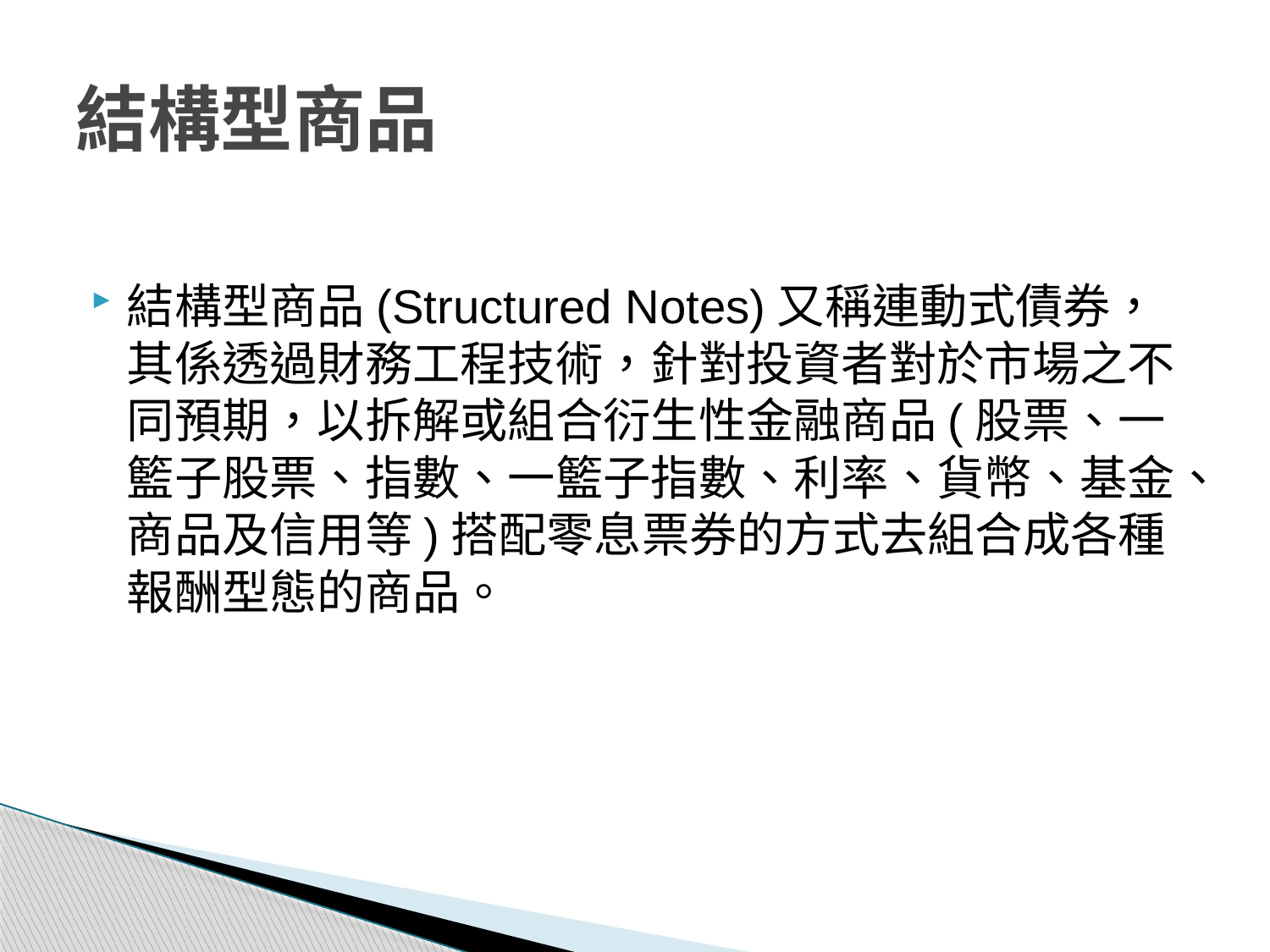

# 結構型商品

結構型商品(Structured Notes)又稱連動式債券，其係透過財務工程技術，針對投資者對於市場之不同預期，以拆解或組合衍生性金融商品(股票、一籃子股票、指數、一籃子指數、利率、貨幣、基金、商品及信用等)搭配零息票券的方式去組合成各種報酬型態的商品。